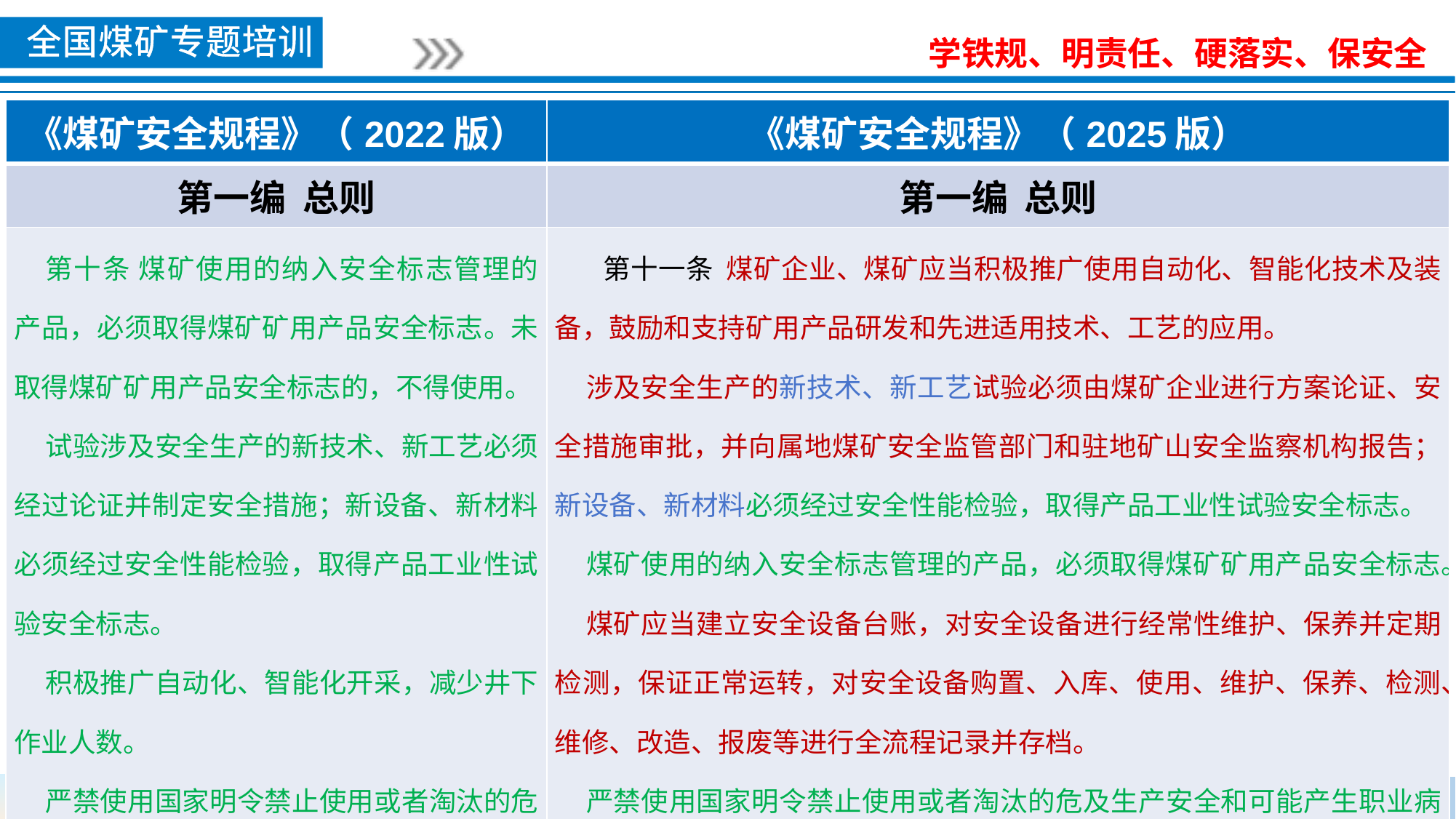

| 《煤矿安全规程》（2022版） | 《煤矿安全规程》（2025版） |
| --- | --- |
| 第一编 总则 | 第一编 总则 |
| 第十条 煤矿使用的纳入安全标志管理的产品，必须取得煤矿矿用产品安全标志。未取得煤矿矿用产品安全标志的，不得使用。 试验涉及安全生产的新技术、新工艺必须经过论证并制定安全措施；新设备、新材料必须经过安全性能检验，取得产品工业性试验安全标志。 积极推广自动化、智能化开采，减少井下作业人数。 严禁使用国家明令禁止使用或者淘汰的危及生产安全和可能产生职业病危害的技术、工艺、材料和设备。 | 第十一条 煤矿企业、煤矿应当积极推广使用自动化、智能化技术及装备，鼓励和支持矿用产品研发和先进适用技术、工艺的应用。 涉及安全生产的新技术、新工艺试验必须由煤矿企业进行方案论证、安全措施审批，并向属地煤矿安全监管部门和驻地矿山安全监察机构报告；新设备、新材料必须经过安全性能检验，取得产品工业性试验安全标志。 煤矿使用的纳入安全标志管理的产品，必须取得煤矿矿用产品安全标志。 煤矿应当建立安全设备台账，对安全设备进行经常性维护、保养并定期检测，保证正常运转，对安全设备购置、入库、使用、维护、保养、检测、维修、改造、报废等进行全流程记录并存档。 严禁使用国家明令禁止使用或者淘汰的危及生产安全和可能产生职业病危害的技术、工艺、材料和设备。 |